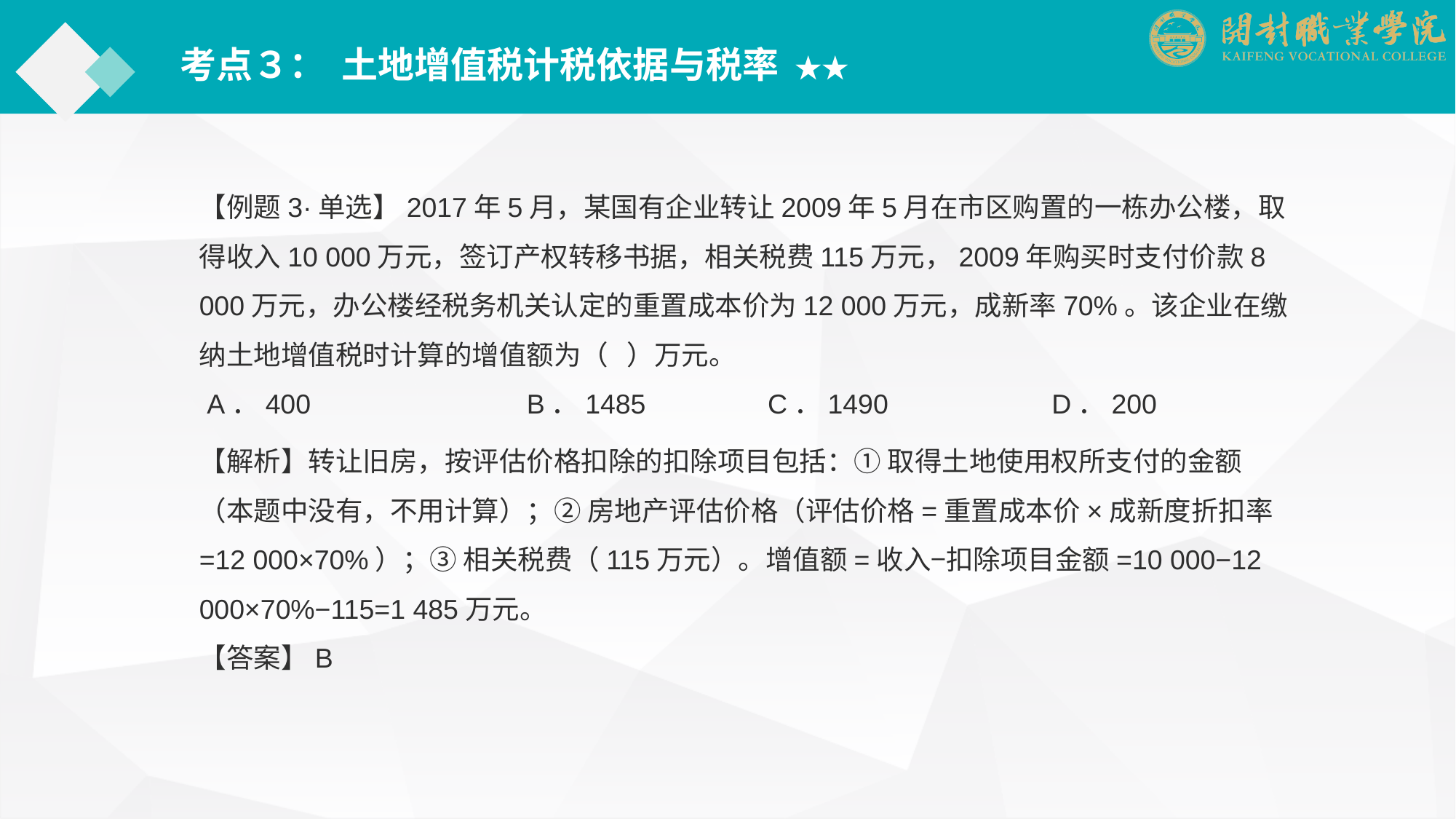

考点３：  土地增值税计税依据与税率  ★★
【例题3·单选】2017年5月，某国有企业转让2009年5月在市区购置的一栋办公楼，取得收入10 000万元，签订产权转移书据，相关税费115万元，2009年购买时支付价款8 000万元，办公楼经税务机关认定的重置成本价为12 000万元，成新率70%。该企业在缴纳土地增值税时计算的增值额为（   ）万元。
 A．400		B．1485　　　　C．1490	　　　D．200
【解析】转让旧房，按评估价格扣除的扣除项目包括：① 取得土地使用权所支付的金额（本题中没有，不用计算）；② 房地产评估价格（评估价格=重置成本价×成新度折扣率=12 000×70%）；③ 相关税费（115万元）。增值额=收入−扣除项目金额=10 000−12 000×70%−115=1 485万元。
【答案】B